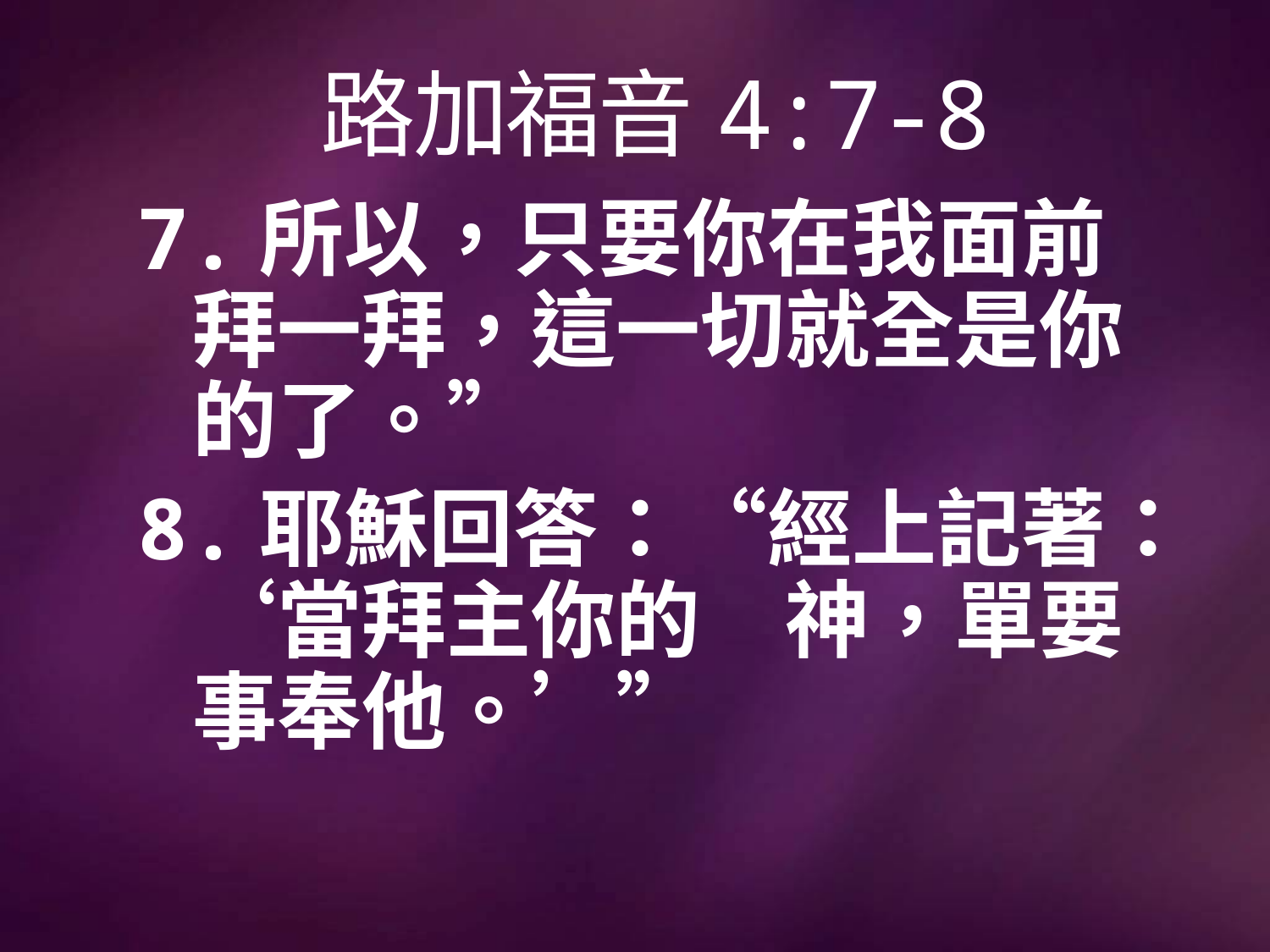

# 路加福音4:7-8
7.所以，只要你在我面前拜一拜，這一切就全是你的了。”
8.耶穌回答：“經上記著：‘當拜主你的　神，單要事奉他。’”